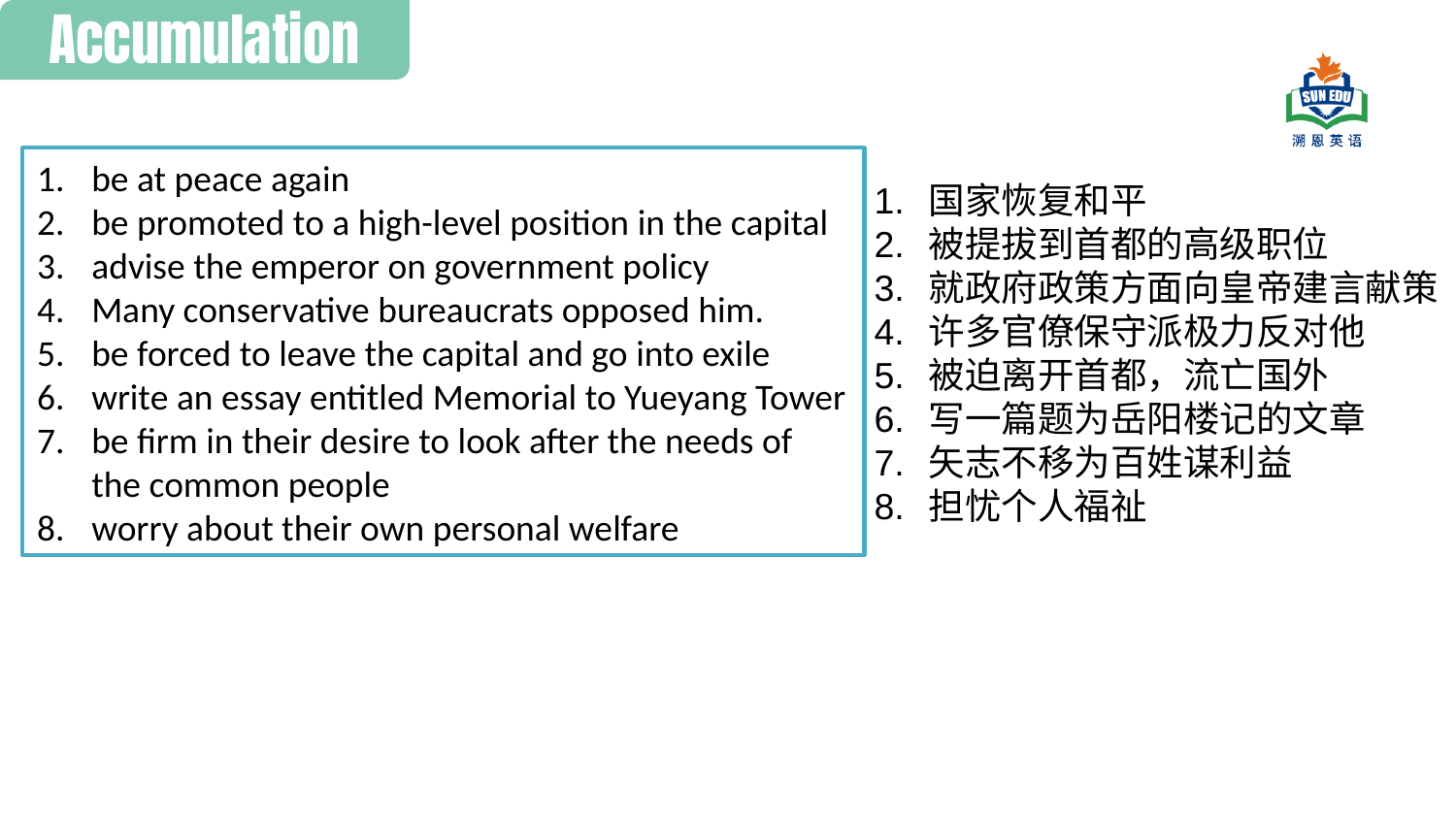

Accumulation
be at peace again
be promoted to a high-level position in the capital
advise the emperor on government policy
Many conservative bureaucrats opposed him.
be forced to leave the capital and go into exile
write an essay entitled Memorial to Yueyang Tower
be firm in their desire to look after the needs of the common people
worry about their own personal welfare
国家恢复和平
被提拔到首都的高级职位
就政府政策方面向皇帝建言献策
许多官僚保守派极力反对他
被迫离开首都，流亡国外
写一篇题为岳阳楼记的文章
矢志不移为百姓谋利益
担忧个人福祉